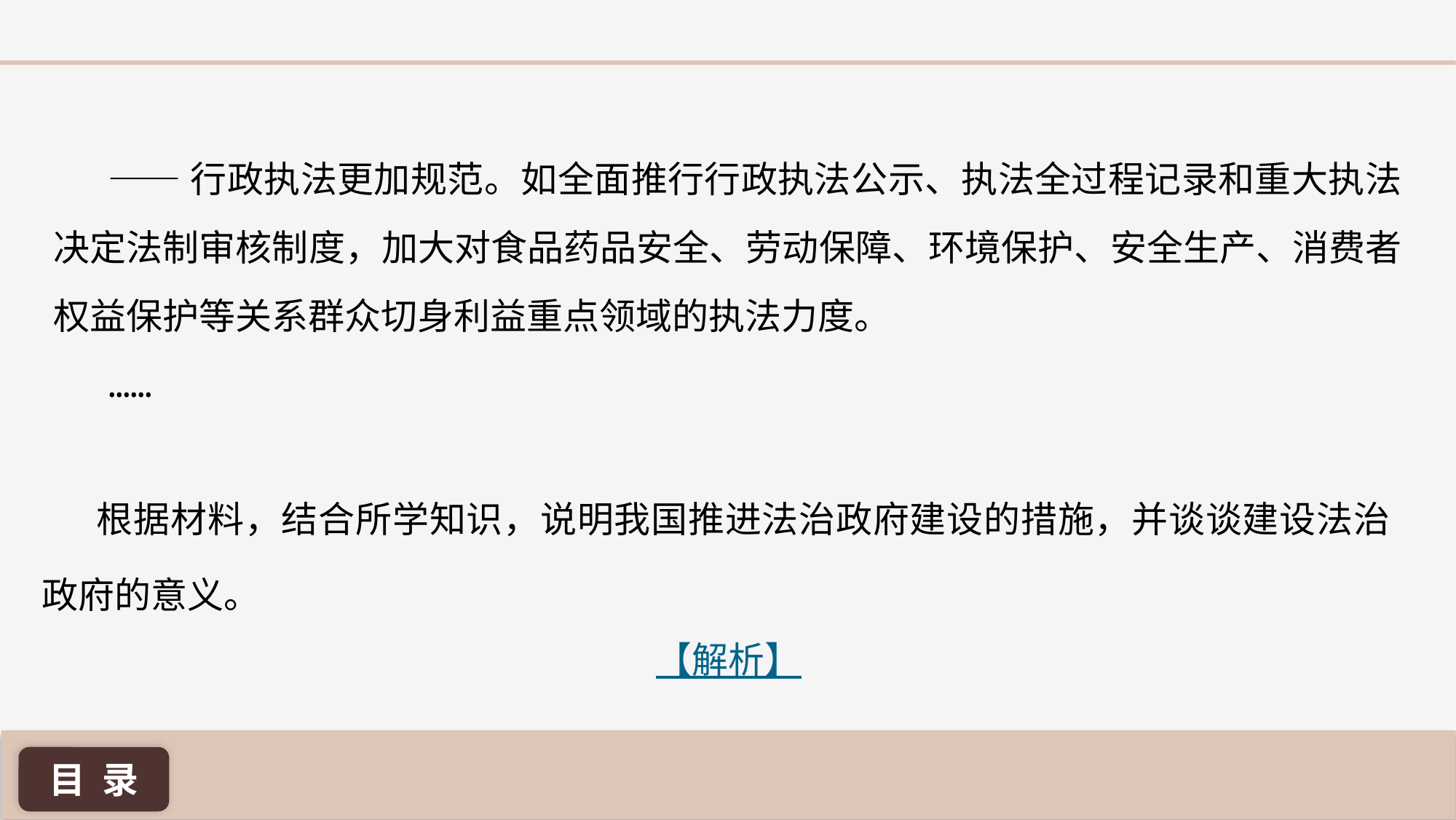

——行政执法更加规范。如全面推行行政执法公示、执法全过程记录和重大执法决定法制审核制度，加大对食品药品安全、劳动保障、环境保护、安全生产、消费者权益保护等关系群众切身利益重点领域的执法力度。
……
根据材料，结合所学知识，说明我国推进法治政府建设的措施，并谈谈建设法治政府的意义。
【解析】